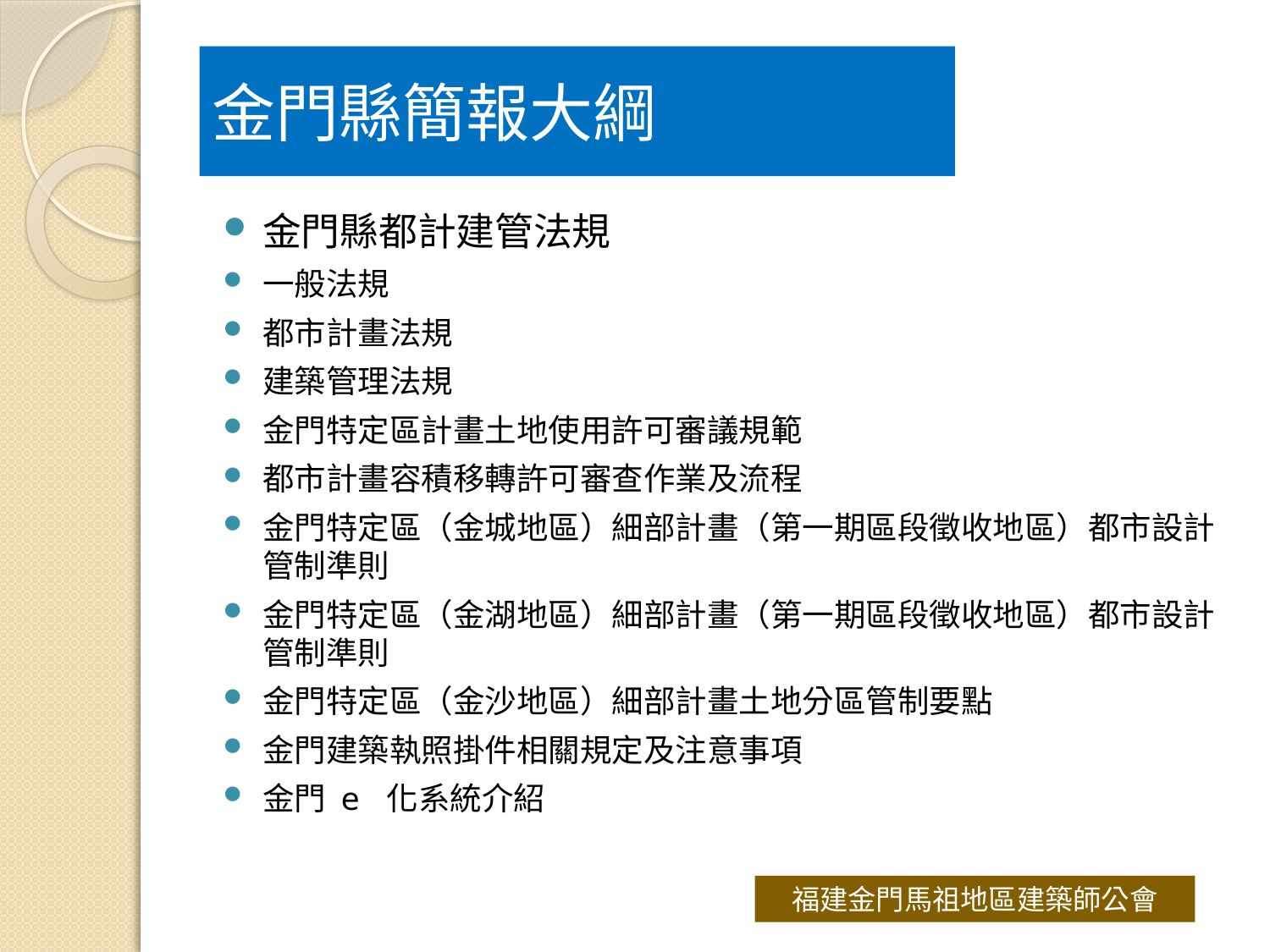

# 金門縣簡報大綱
金門縣都計建管法規
一般法規
都市計畫法規
建築管理法規
金門特定區計畫土地使用許可審議規範
都市計畫容積移轉許可審查作業及流程
金門特定區（金城地區）細部計畫（第一期區段徵收地區）都市設計管制準則
金門特定區（金湖地區）細部計畫（第一期區段徵收地區）都市設計管制準則
金門特定區（金沙地區）細部計畫土地分區管制要點
金門建築執照掛件相關規定及注意事項
金門 e 化系統介紹

福建金門馬祖地區建築師公會